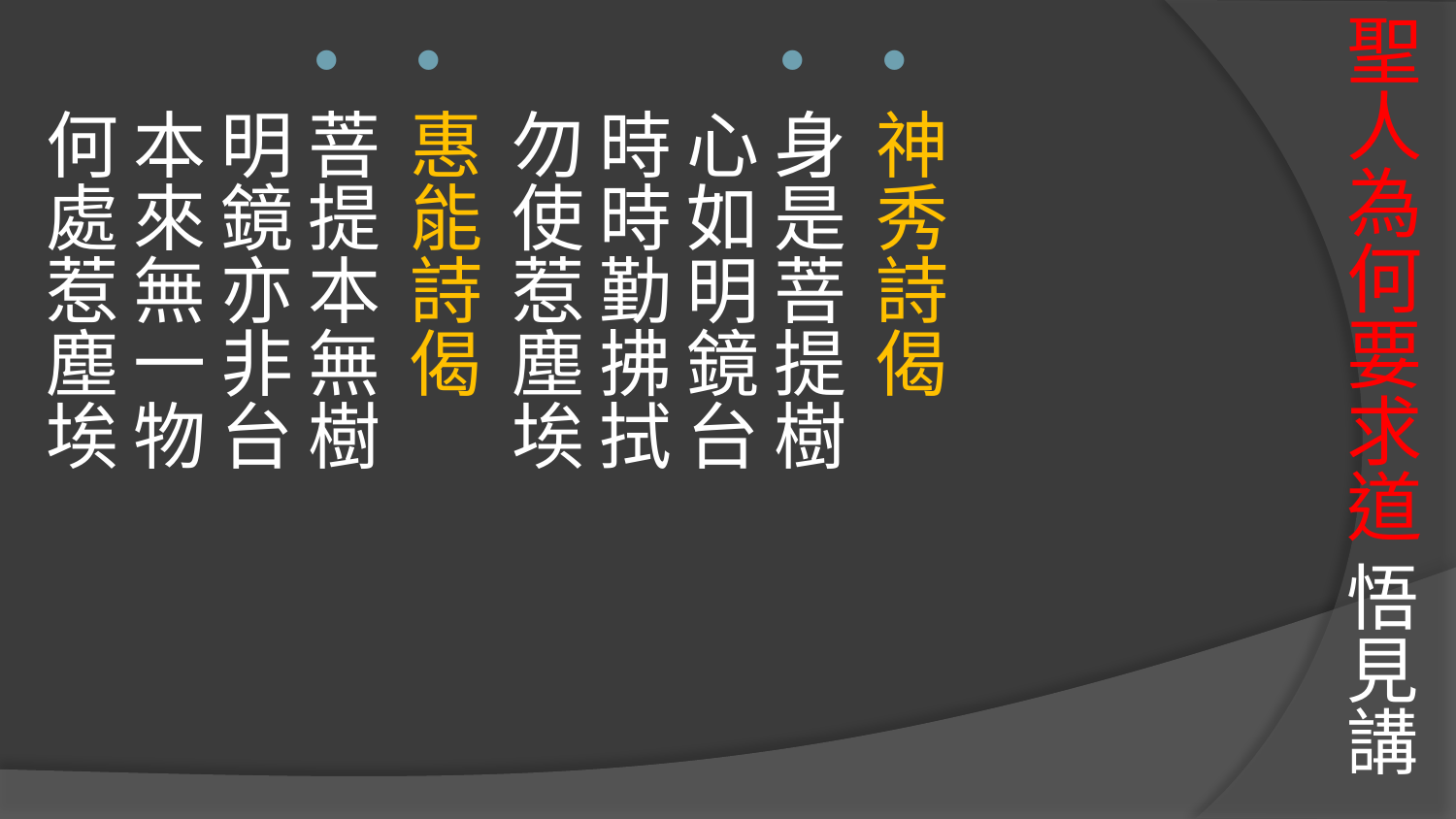

# 聖人為何要求道 悟見講
神秀詩偈
身是菩提樹 
心如明鏡台 
時時勤拂拭 
勿使惹塵埃
惠能詩偈
菩提本無樹 
明鏡亦非台 
本來無一物 
何處惹塵埃